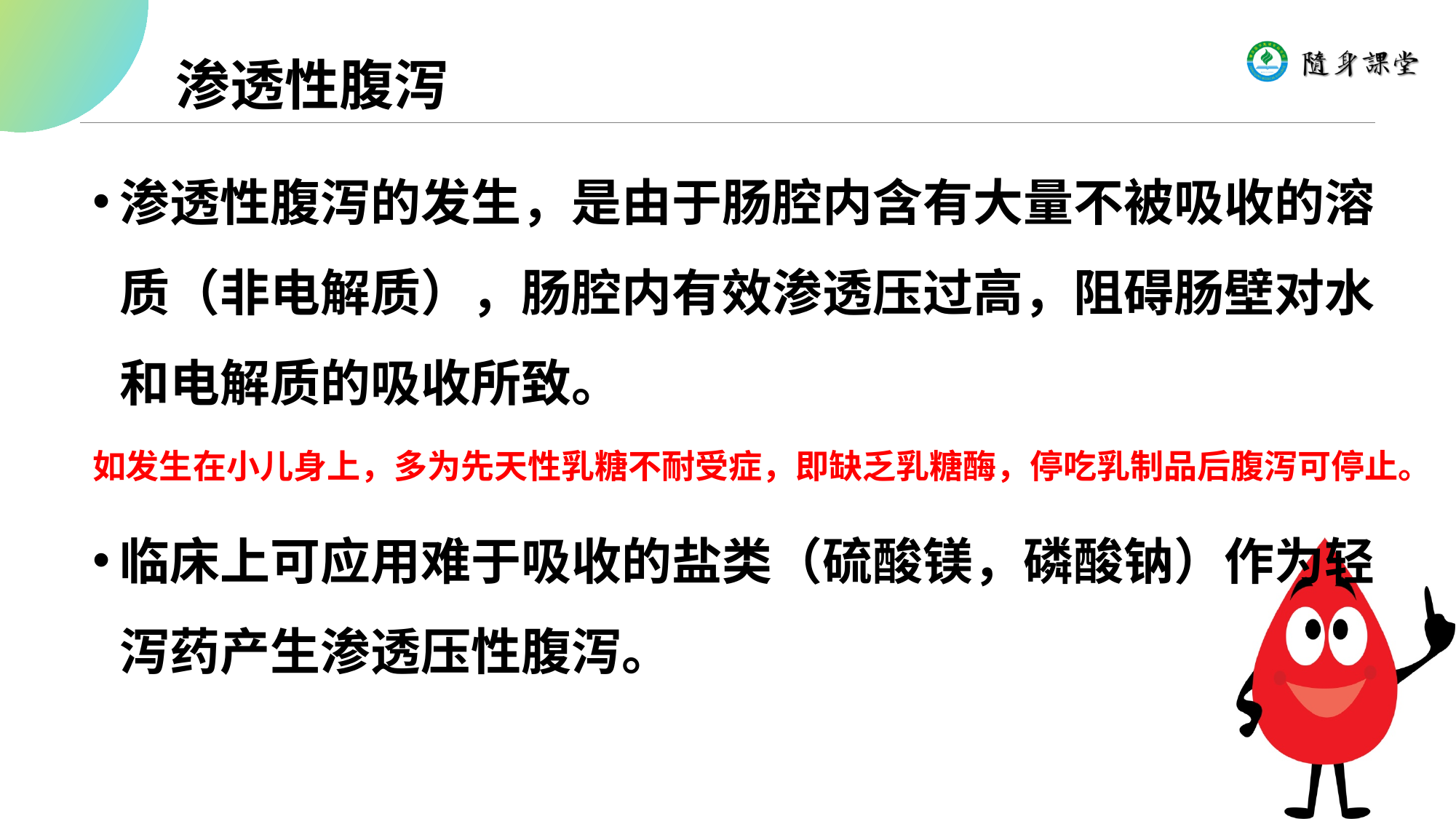

# 渗透性腹泻
渗透性腹泻的发生，是由于肠腔内含有大量不被吸收的溶质（非电解质），肠腔内有效渗透压过高，阻碍肠壁对水和电解质的吸收所致。
如发生在小儿身上，多为先天性乳糖不耐受症，即缺乏乳糖酶，停吃乳制品后腹泻可停止。
临床上可应用难于吸收的盐类（硫酸镁，磷酸钠）作为轻泻药产生渗透压性腹泻。